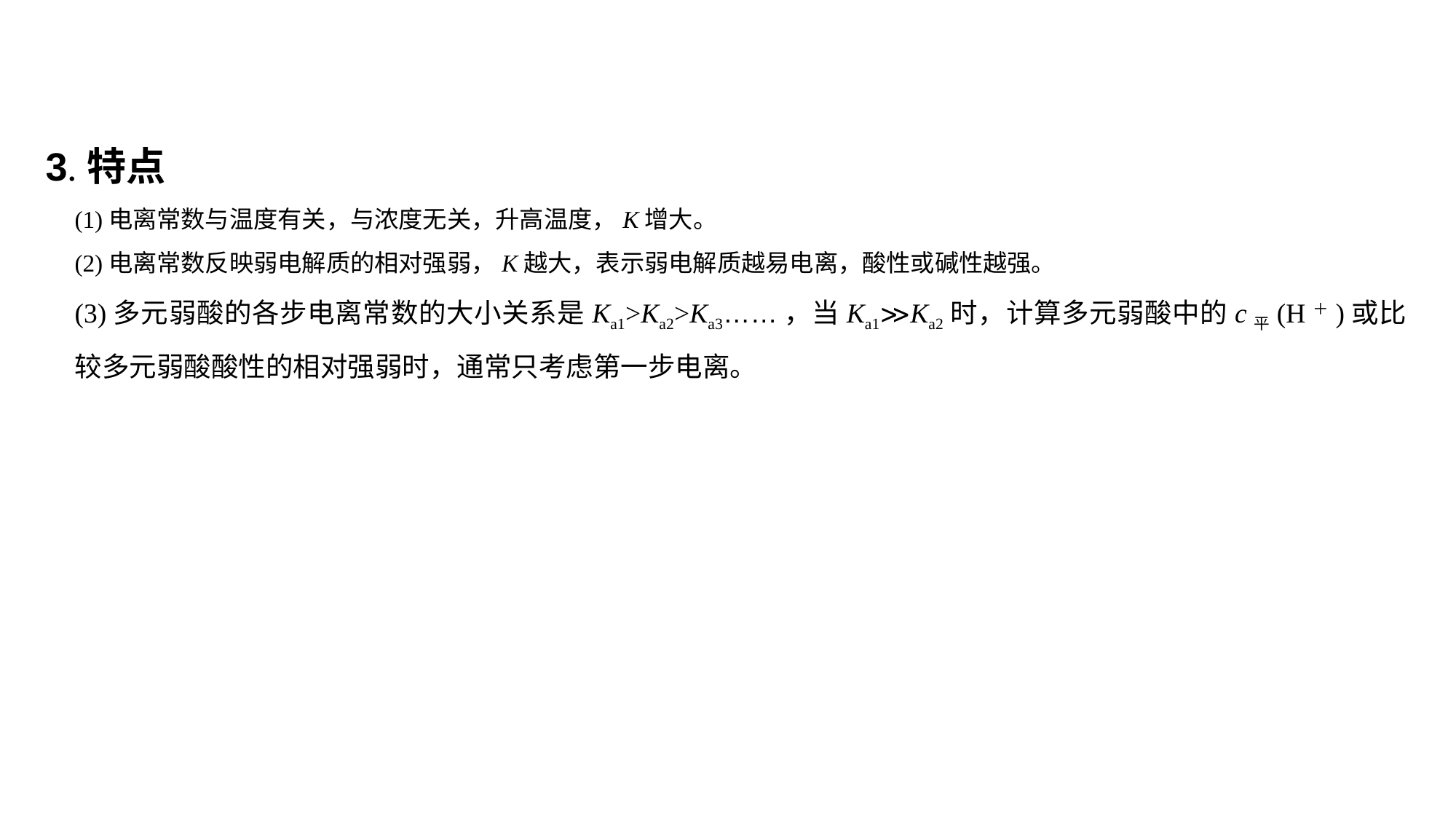

3.特点
(1)电离常数与温度有关，与浓度无关，升高温度，K增大。
(2)电离常数反映弱电解质的相对强弱，K越大，表示弱电解质越易电离，酸性或碱性越强。
(3)多元弱酸的各步电离常数的大小关系是Ka1>Ka2>Ka3……，当Ka1≫Ka2时，计算多元弱酸中的c平(H＋)或比较多元弱酸酸性的相对强弱时，通常只考虑第一步电离。